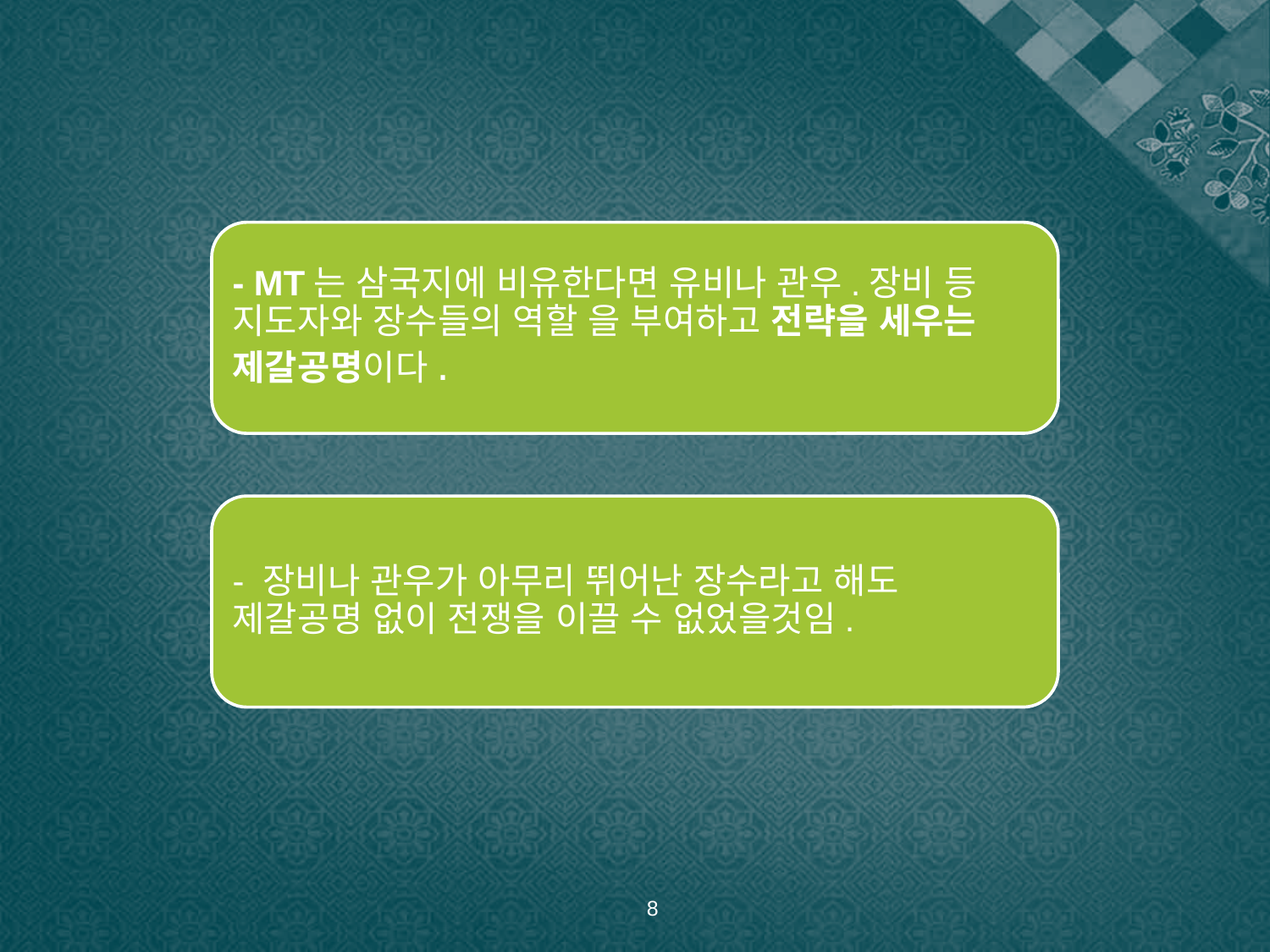

- MT는 삼국지에 비유한다면 유비나 관우.장비 등 지도자와 장수들의 역할 을 부여하고 전략을 세우는 제갈공명이다.
- 장비나 관우가 아무리 뛰어난 장수라고 해도 제갈공명 없이 전쟁을 이끌 수 없었을것임.
8